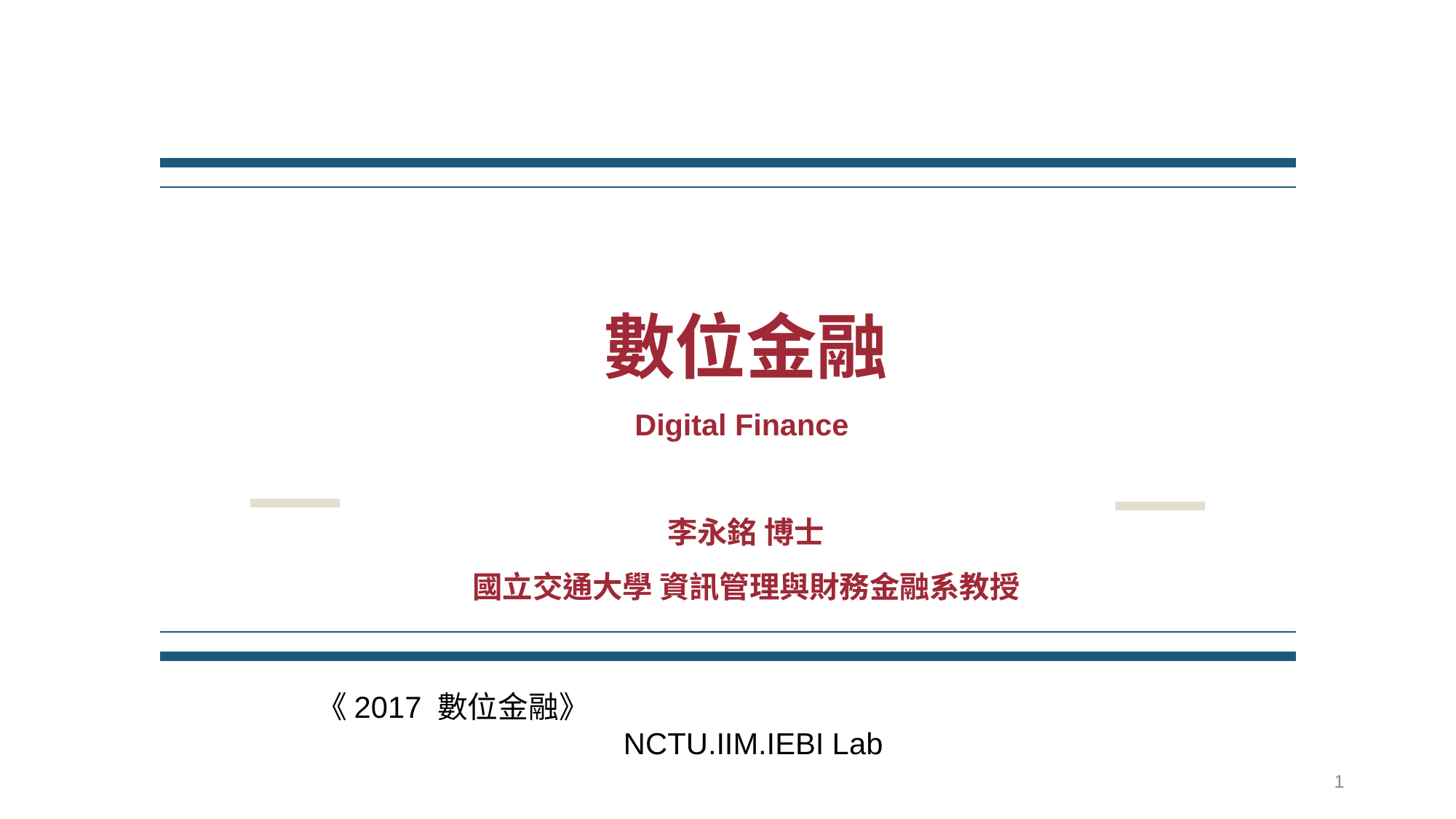

# 數位金融 Digital Finance 李永銘 博士 國立交通大學 資訊管理與財務金融系教授
《2017 數位金融》
 NCTU.IIM.IEBI Lab
1